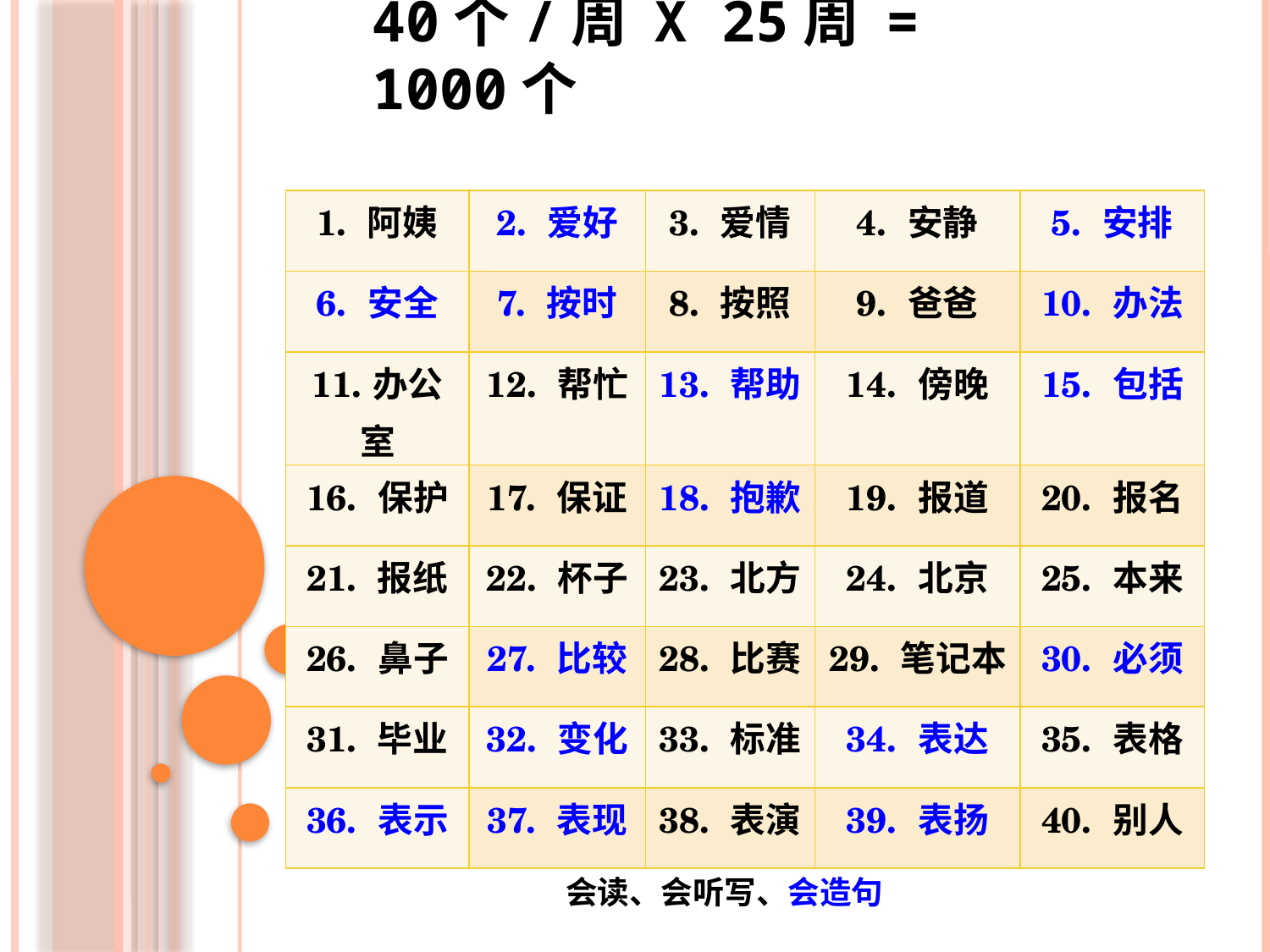

# 40个/周 x 25周 = 1000个
| 1. 阿姨 | 2. 爱好 | 3. 爱情 | 4. 安静 | 5. 安排 |
| --- | --- | --- | --- | --- |
| 6. 安全 | 7. 按时 | 8. 按照 | 9. 爸爸 | 10. 办法 |
| 11.办公室 | 12. 帮忙 | 13. 帮助 | 14. 傍晚 | 15. 包括 |
| 16. 保护 | 17. 保证 | 18. 抱歉 | 19. 报道 | 20. 报名 |
| 21. 报纸 | 22. 杯子 | 23. 北方 | 24. 北京 | 25. 本来 |
| 26. 鼻子 | 27. 比较 | 28. 比赛 | 29. 笔记本 | 30. 必须 |
| 31. 毕业 | 32. 变化 | 33. 标准 | 34. 表达 | 35. 表格 |
| 36. 表示 | 37. 表现 | 38. 表演 | 39. 表扬 | 40. 别人 |
会读、会听写、会造句